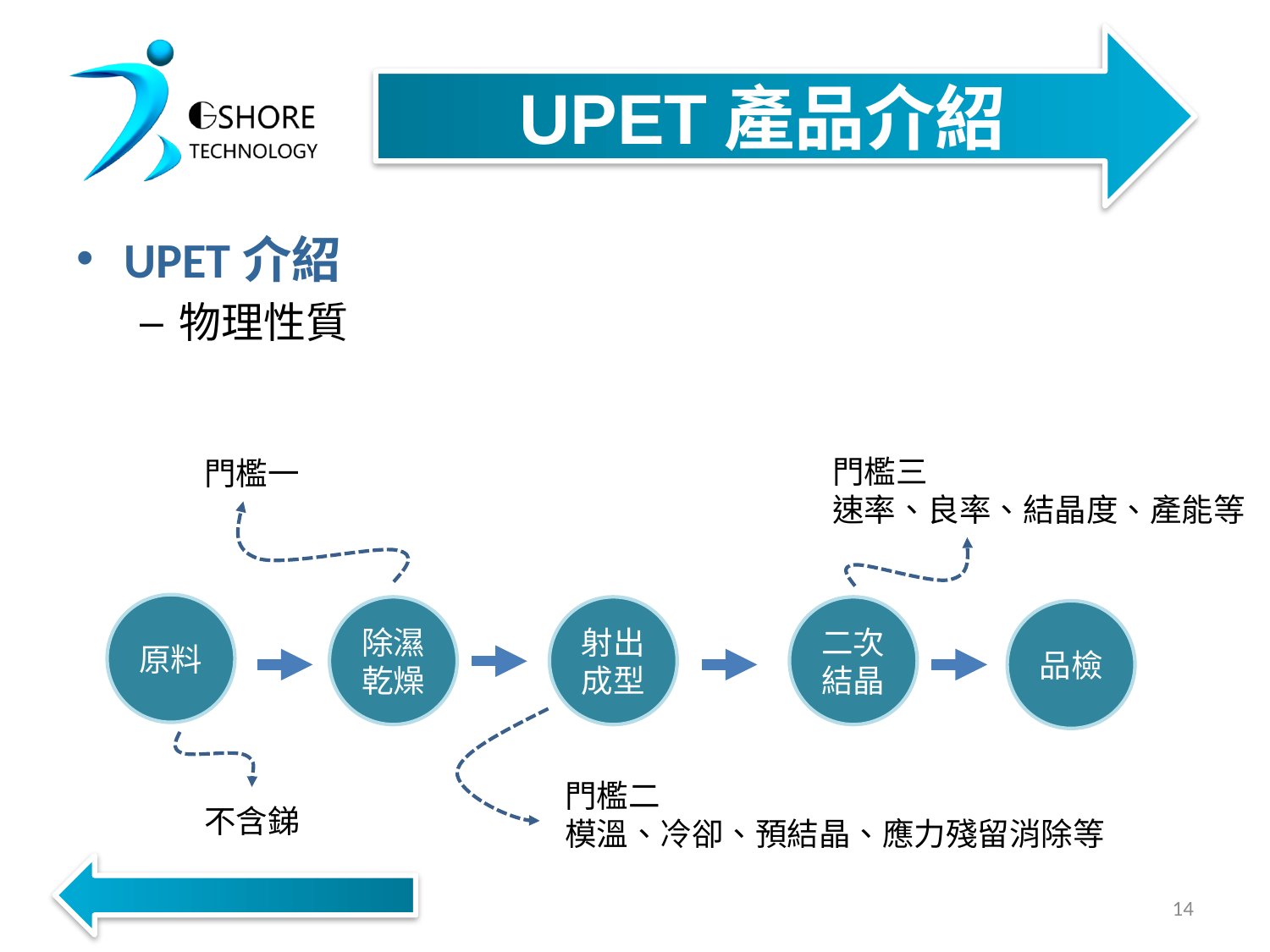

UPET產品介紹
UPET介紹
物理性質

門檻三
速率、良率、結晶度、產能等
門檻一

原料
除濕乾燥
射出成型
二次結晶
品檢

門檻二
模溫、冷卻、預結晶、應力殘留消除等
不含銻

14